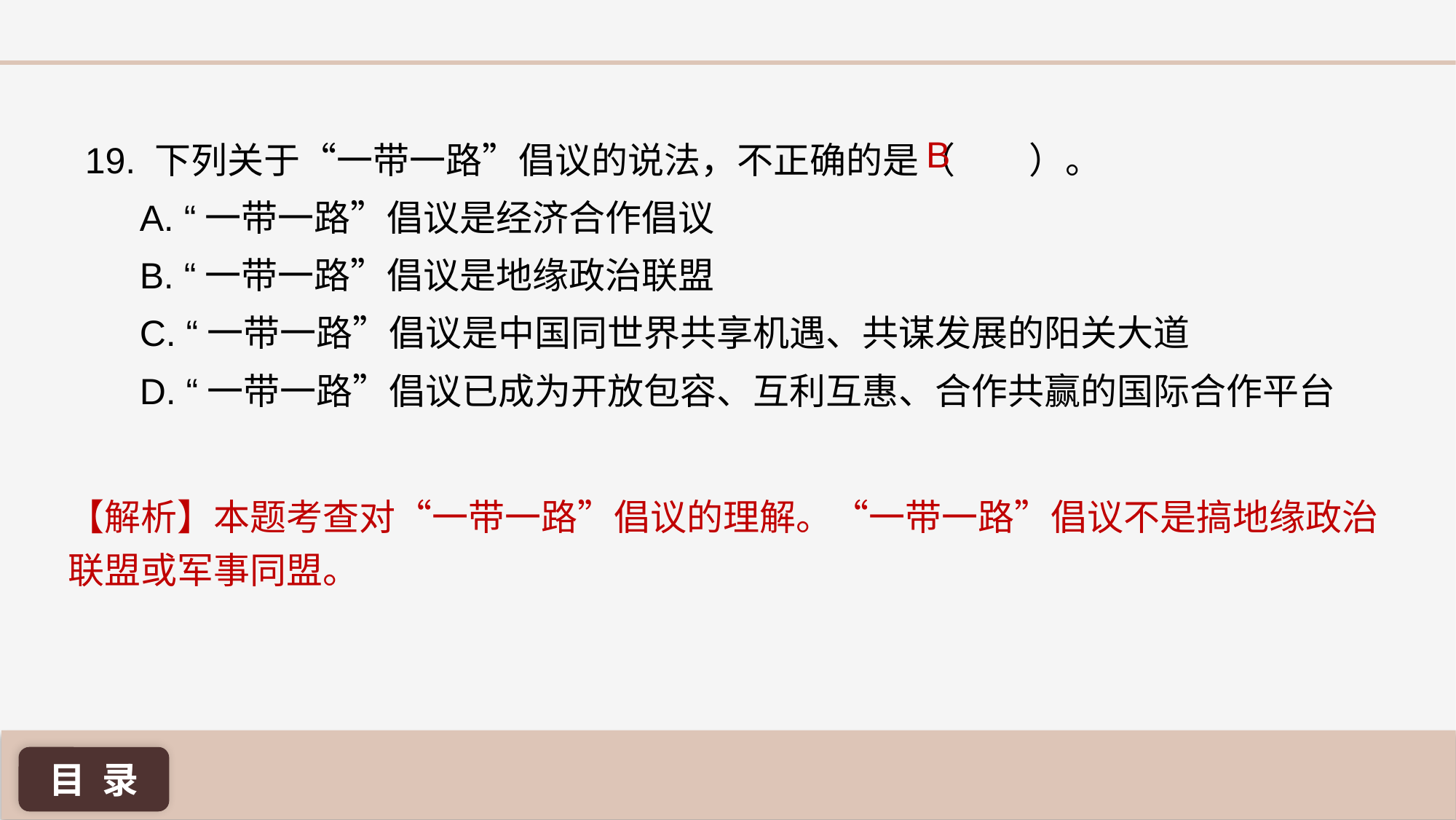

B
19. 下列关于“一带一路”倡议的说法，不正确的是（         ）。
A. “一带一路”倡议是经济合作倡议
B. “一带一路”倡议是地缘政治联盟
C. “一带一路”倡议是中国同世界共享机遇、共谋发展的阳关大道
D. “一带一路”倡议已成为开放包容、互利互惠、合作共赢的国际合作平台
【解析】本题考查对“一带一路”倡议的理解。“一带一路”倡议不是搞地缘政治联盟或军事同盟。